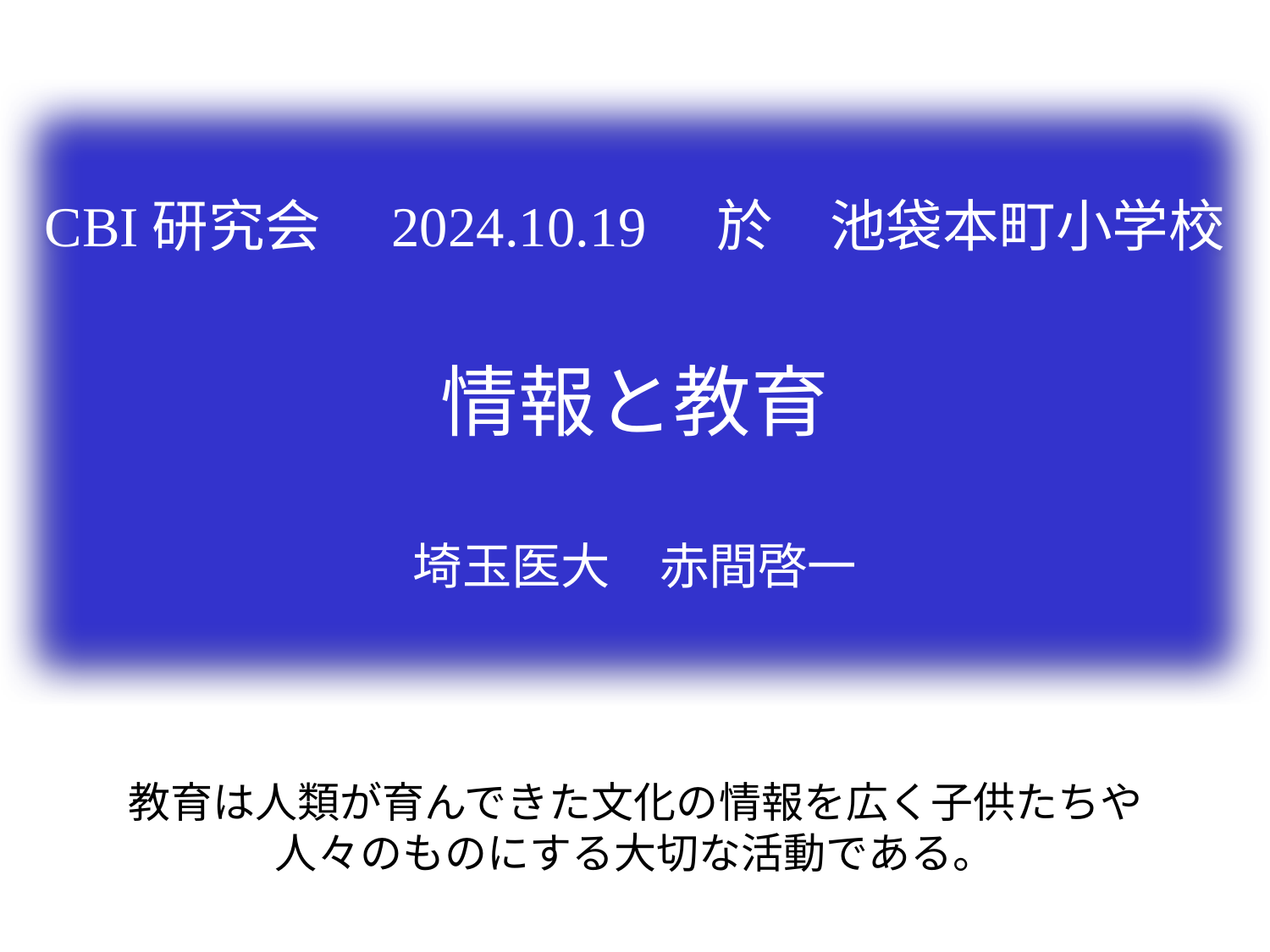

CBI研究会　2024.10.19　於　池袋本町小学校

情報と教育

埼玉医大　赤間啓一
教育は人類が育んできた文化の情報を広く子供たちや
人々のものにする大切な活動である。